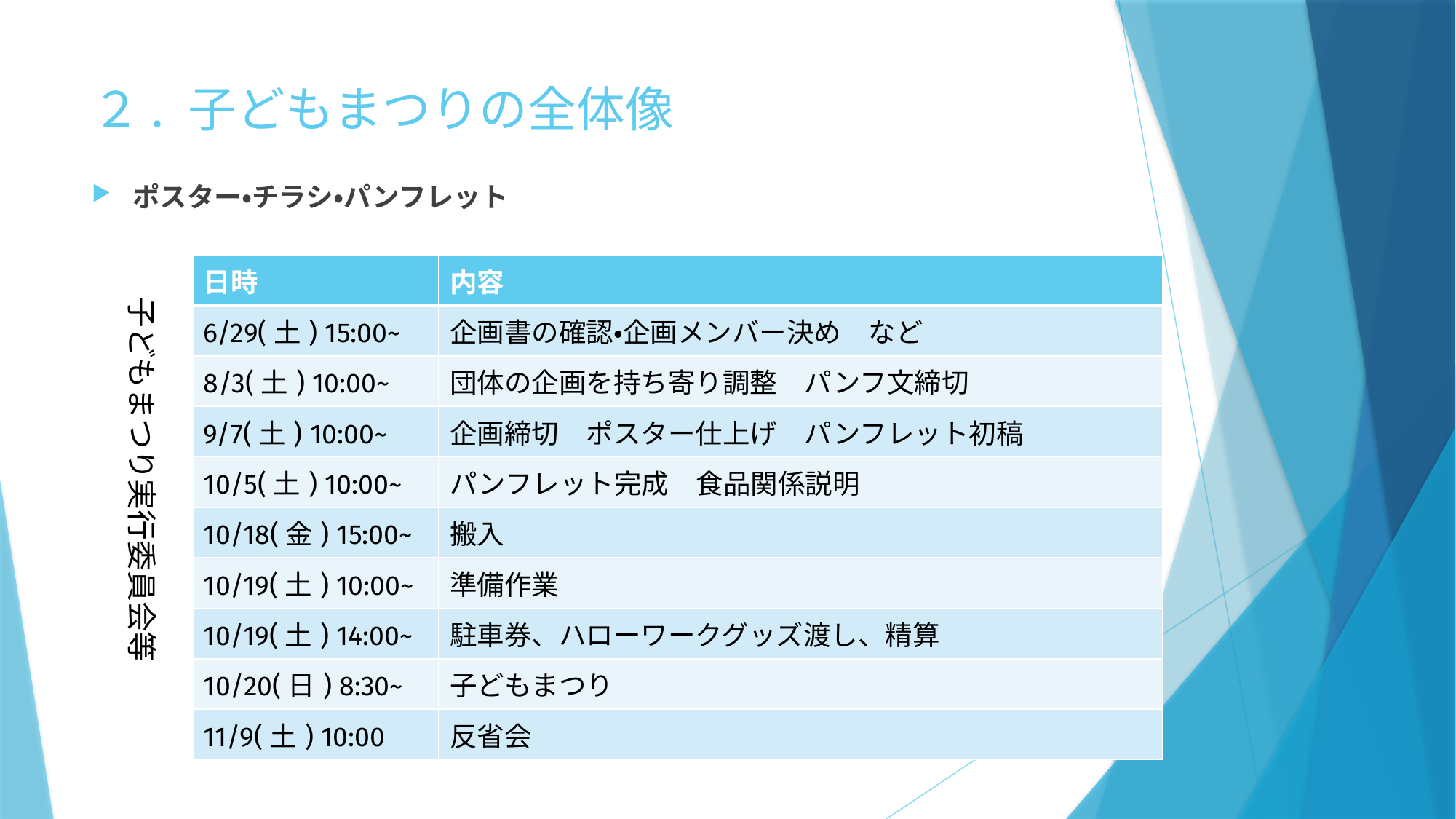

# ２. 子どもまつりの全体像
ポスター・チラシ・パンフレット

| 日時 | 内容 |
| --- | --- |
| 6/29(土) 15:00~ | 企画書の確認・企画メンバー決め　など |
| 8/3(土) 10:00~ | 団体の企画を持ち寄り調整　パンフ文締切 |
| 9/7(土) 10:00~ | 企画締切　ポスター仕上げ　パンフレット初稿 |
| 10/5(土) 10:00~ | パンフレット完成　食品関係説明 |
| 10/18(金) 15:00~ | 搬入 |
| 10/19(土) 10:00~ | 準備作業 |
| 10/19(土) 14:00~ | 駐車券、ハローワークグッズ渡し、精算 |
| 10/20(日) 8:30~ | 子どもまつり |
| 11/9(土) 10:00 | 反省会 |
子どもまつり実行委員会等